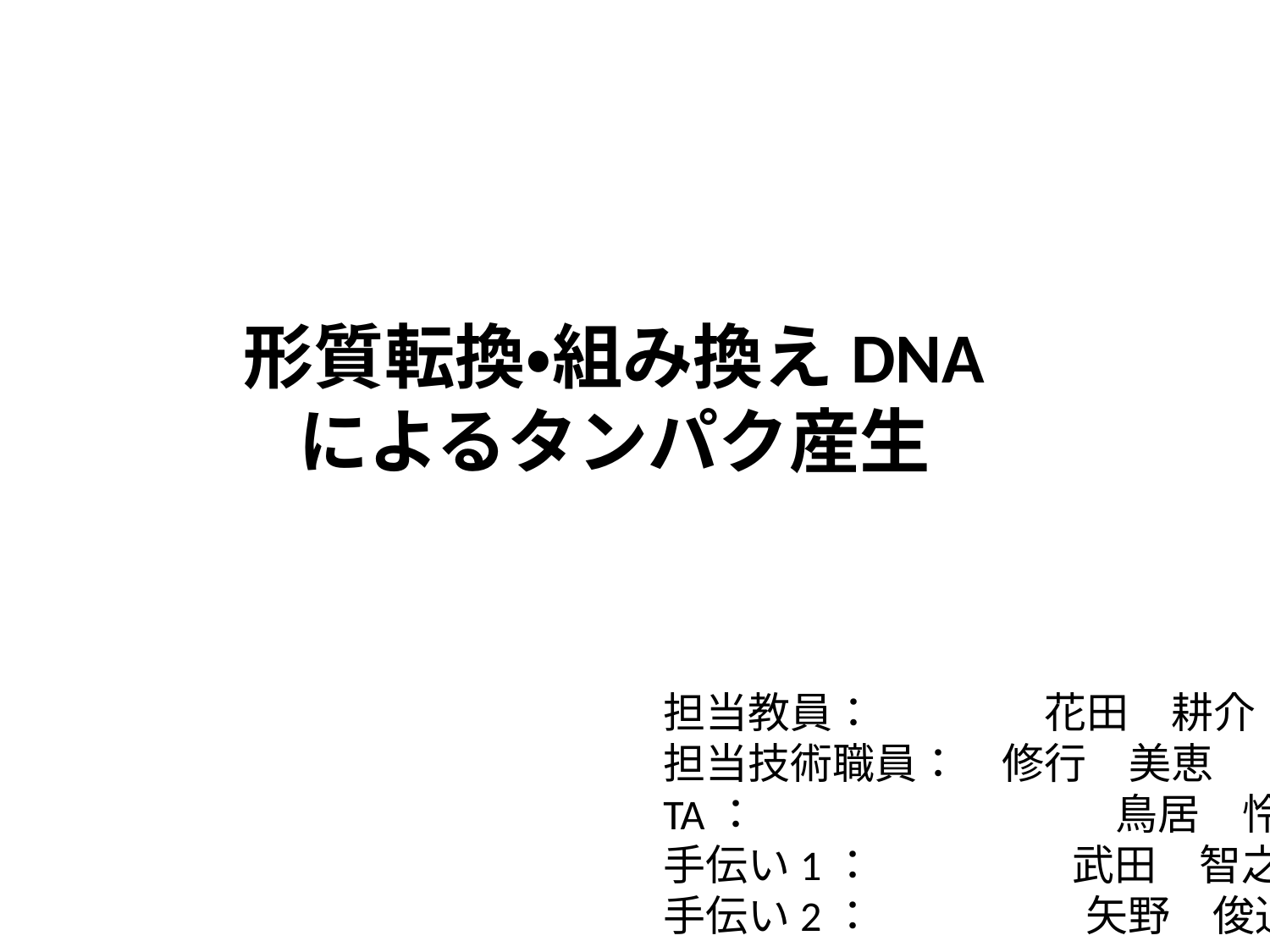

形質転換・組み換えDNA
によるタンパク産生
担当教員：　　　　花田　耕介
担当技術職員：　修行　美恵
TA：　　　　　　　　  鳥居　怜平
手伝い1： 　　　　  武田　智之
手伝い2：　　　　　矢野　俊通